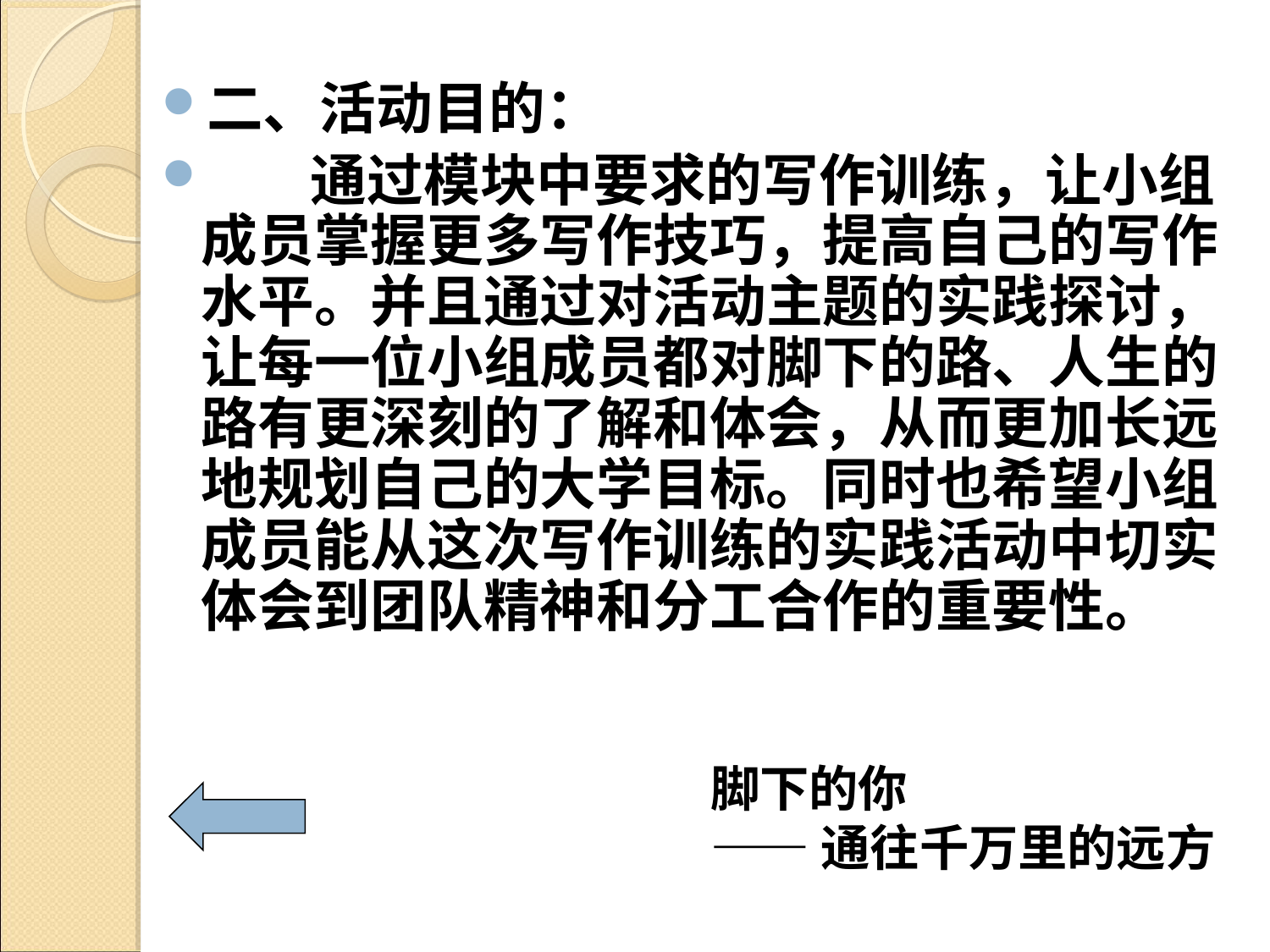

二、活动目的：
       通过模块中要求的写作训练，让小组成员掌握更多写作技巧，提高自己的写作水平。并且通过对活动主题的实践探讨，让每一位小组成员都对脚下的路、人生的路有更深刻的了解和体会，从而更加长远地规划自己的大学目标。同时也希望小组成员能从这次写作训练的实践活动中切实体会到团队精神和分工合作的重要性。
脚下的你
——通往千万里的远方